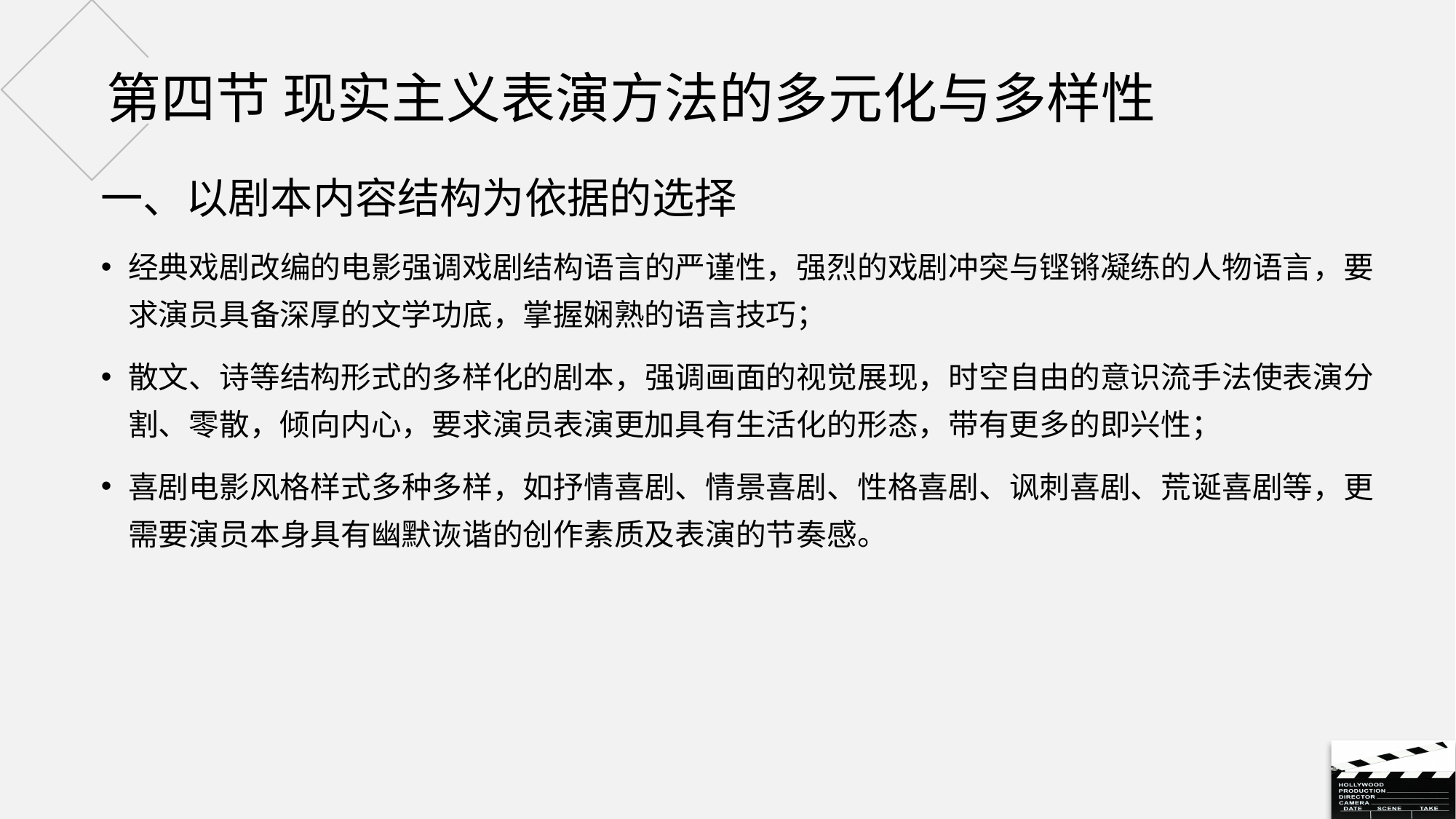

# 第四节 现实主义表演方法的多元化与多样性
一、以剧本内容结构为依据的选择
经典戏剧改编的电影强调戏剧结构语言的严谨性，强烈的戏剧冲突与铿锵凝练的人物语言，要求演员具备深厚的文学功底，掌握娴熟的语言技巧；
散文、诗等结构形式的多样化的剧本，强调画面的视觉展现，时空自由的意识流手法使表演分割、零散，倾向内心，要求演员表演更加具有生活化的形态，带有更多的即兴性；
喜剧电影风格样式多种多样，如抒情喜剧、情景喜剧、性格喜剧、讽刺喜剧、荒诞喜剧等，更需要演员本身具有幽默诙谐的创作素质及表演的节奏感。